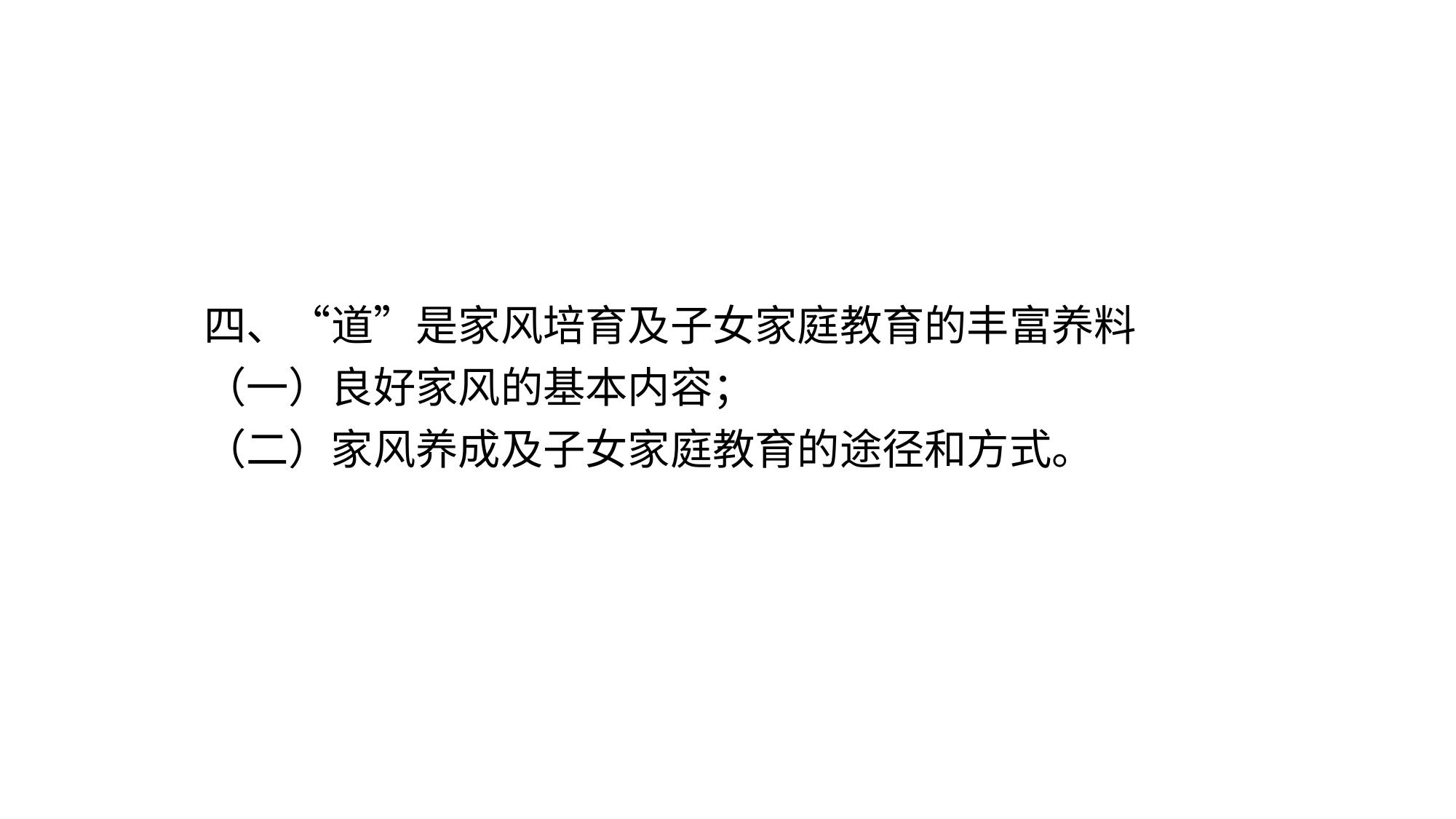

四、“道”是家风培育及子女家庭教育的丰富养料
（一）良好家风的基本内容；
（二）家风养成及子女家庭教育的途径和方式。